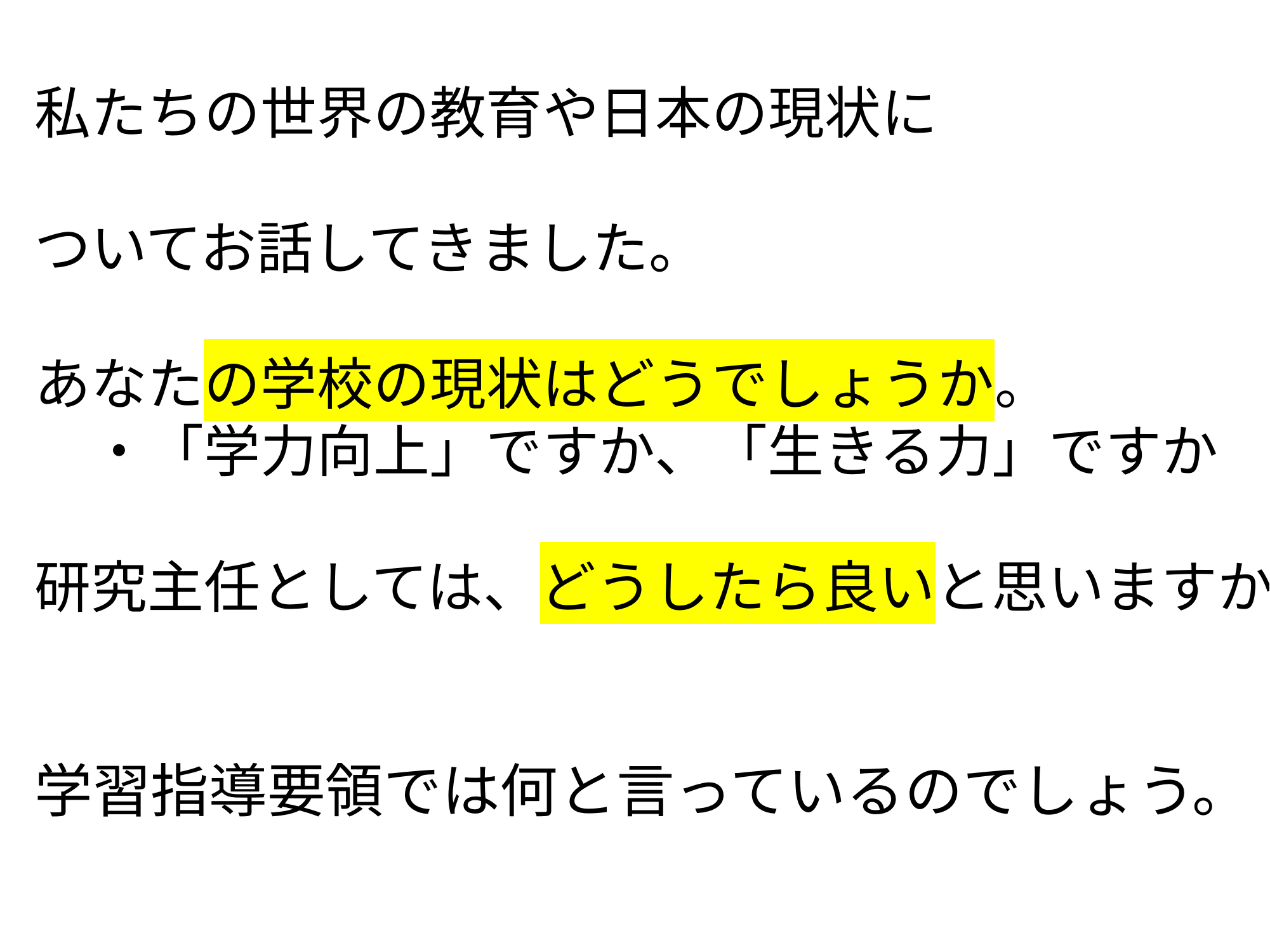

私たちの世界の教育や日本の現状に

ついてお話してきました。

あなたの学校の現状はどうでしょうか。
　・「学力向上」ですか、「生きる力」ですか

研究主任としては、どうしたら良いと思いますか。

学習指導要領では何と言っているのでしょう。